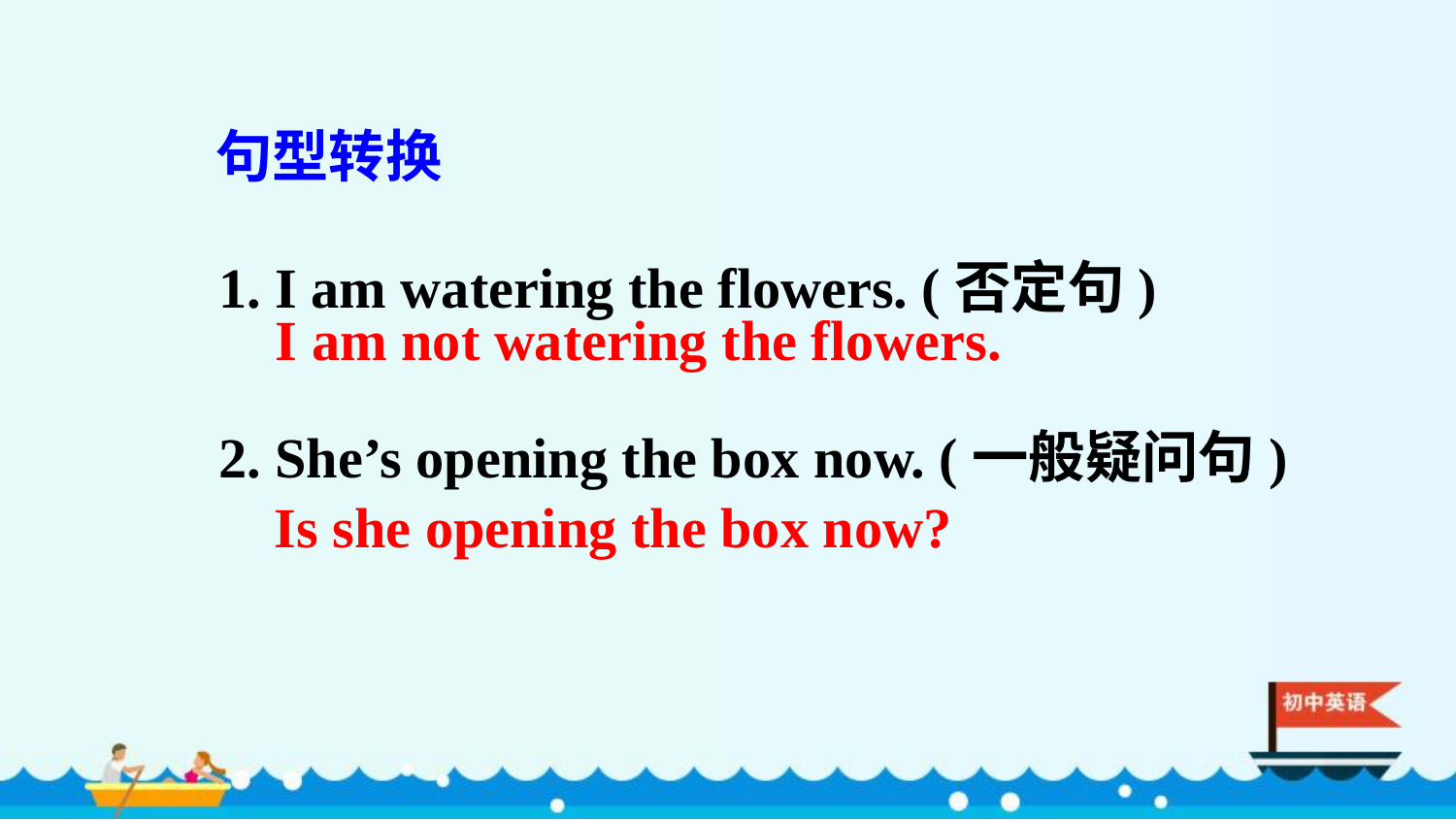

句型转换
1. I am watering the flowers. (否定句)
2. She’s opening the box now. (一般疑问句)
I am not watering the flowers.
Is she opening the box now?